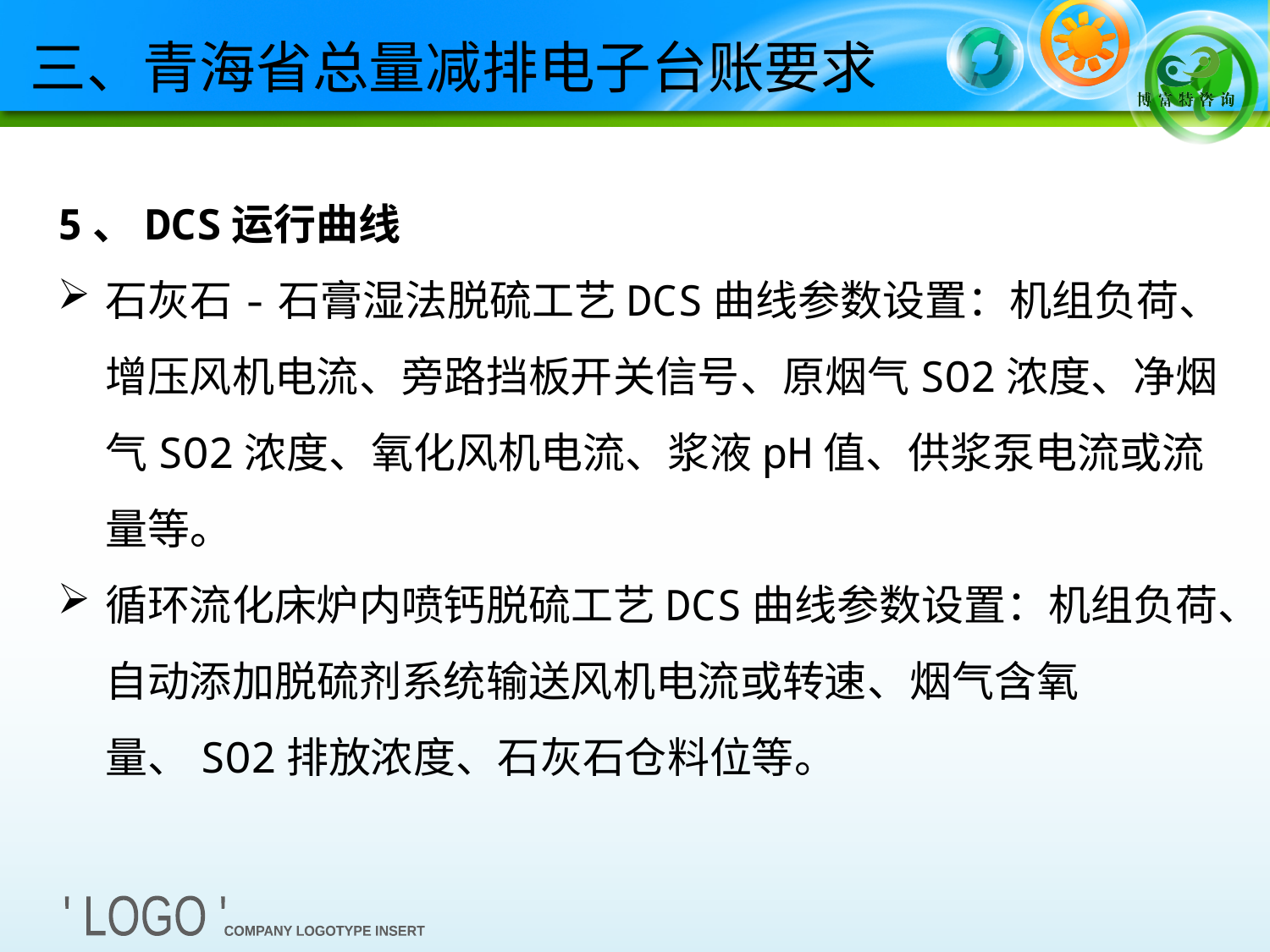

三、青海省总量减排电子台账要求

5、DCS运行曲线
石灰石-石膏湿法脱硫工艺DCS曲线参数设置：机组负荷、增压风机电流、旁路挡板开关信号、原烟气SO2浓度、净烟气SO2浓度、氧化风机电流、浆液pH值、供浆泵电流或流量等。
循环流化床炉内喷钙脱硫工艺DCS曲线参数设置：机组负荷、自动添加脱硫剂系统输送风机电流或转速、烟气含氧量、SO2排放浓度、石灰石仓料位等。